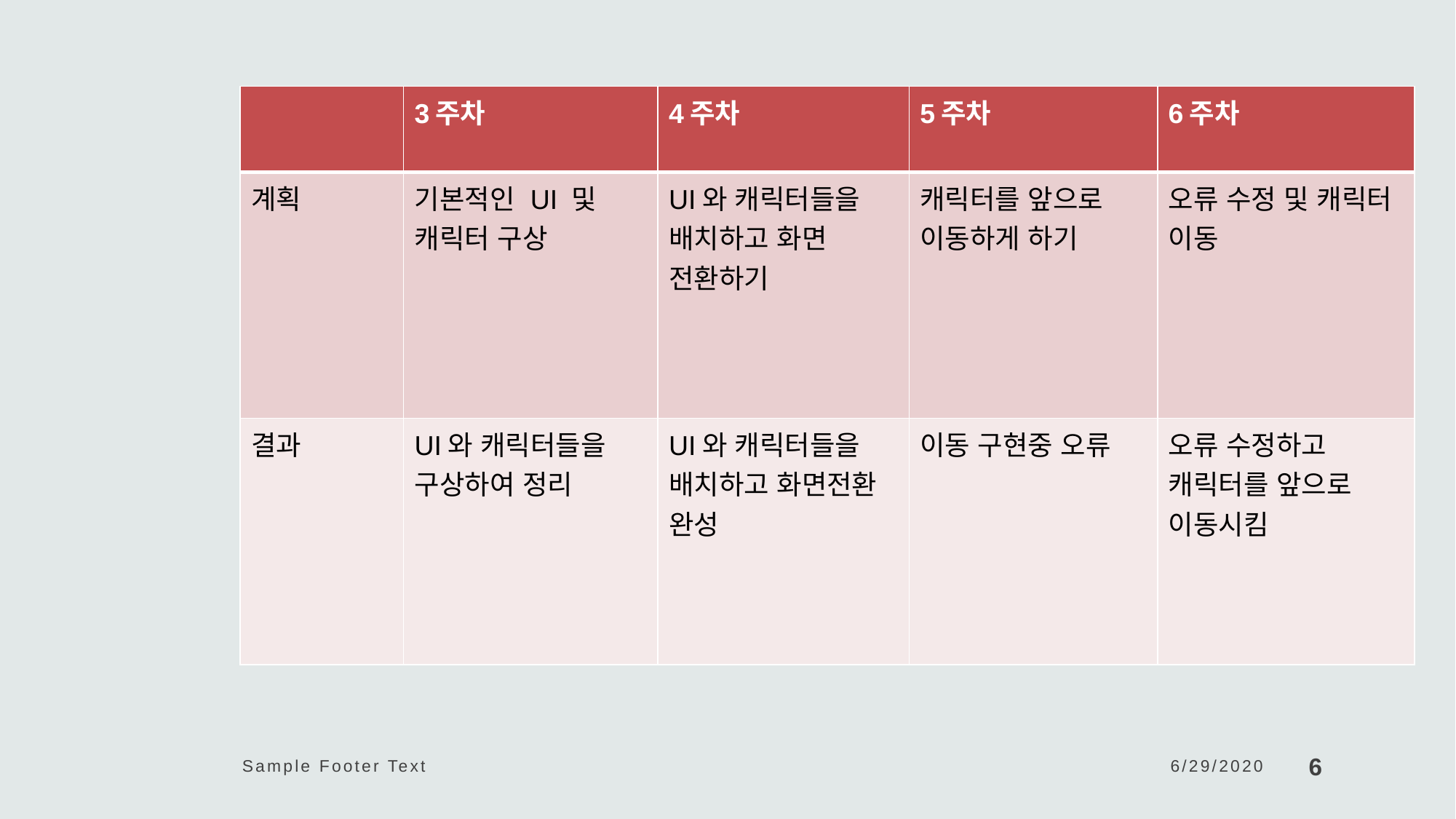

|  | 3주차 | 4주차 | 5주차 | 6주차 |
| --- | --- | --- | --- | --- |
| 계획 | 기본적인 UI 및 캐릭터 구상 | UI와 캐릭터들을 배치하고 화면 전환하기 | 캐릭터를 앞으로 이동하게 하기 | 오류 수정 및 캐릭터 이동 |
| 결과 | UI와 캐릭터들을 구상하여 정리 | UI와 캐릭터들을 배치하고 화면전환 완성 | 이동 구현중 오류 | 오류 수정하고 캐릭터를 앞으로 이동시킴 |
Sample Footer Text
6
6/29/2020